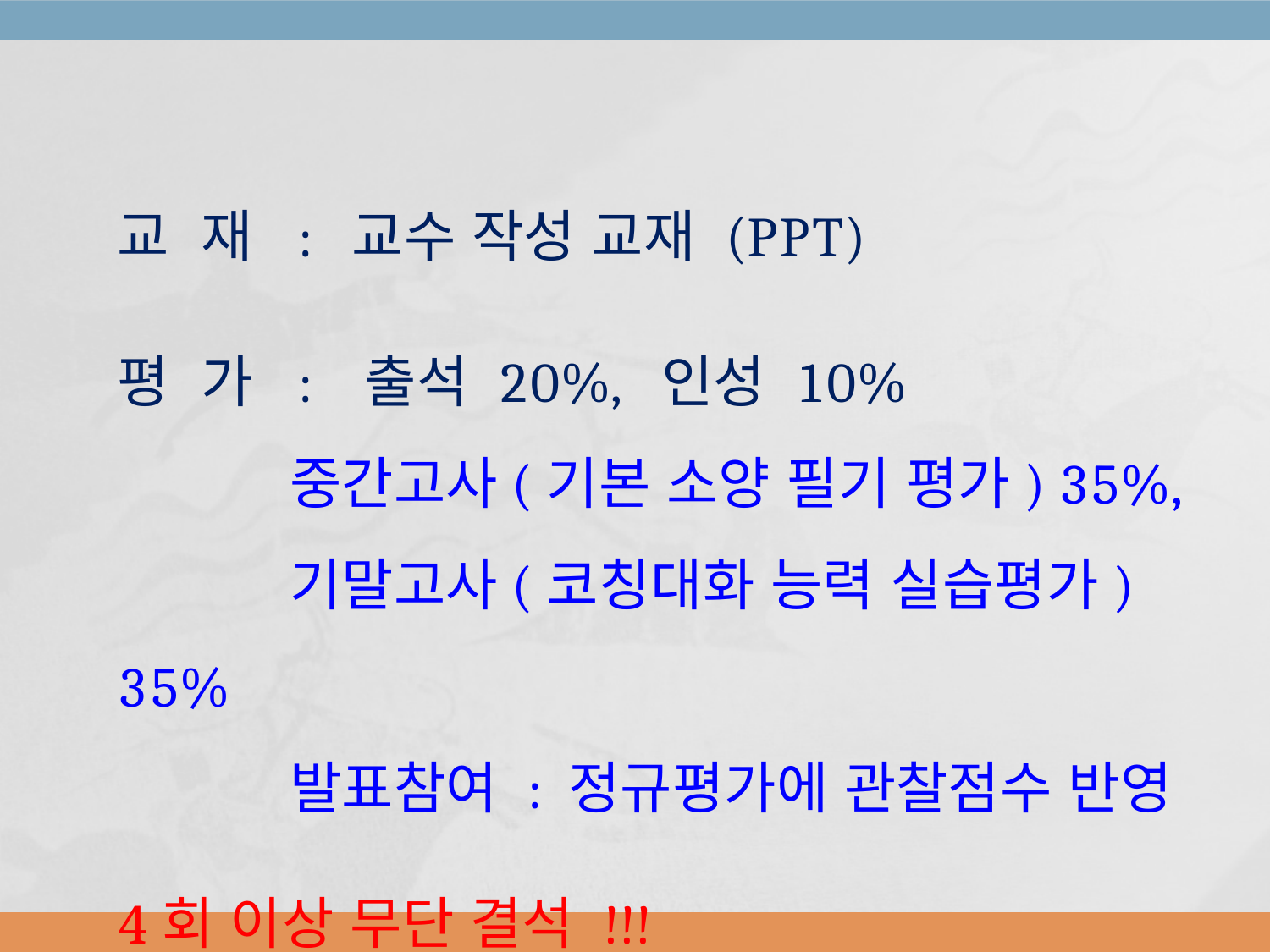

교  재  :  교수 작성 교재 (PPT)

평  가  :   출석 20%,  인성 10%
          중간고사(기본 소양 필기 평가) 35%,
          기말고사(코칭대화 능력 실습평가) 35%
          발표참여 : 정규평가에 관찰점수 반영
4회 이상 무단 결석 !!!